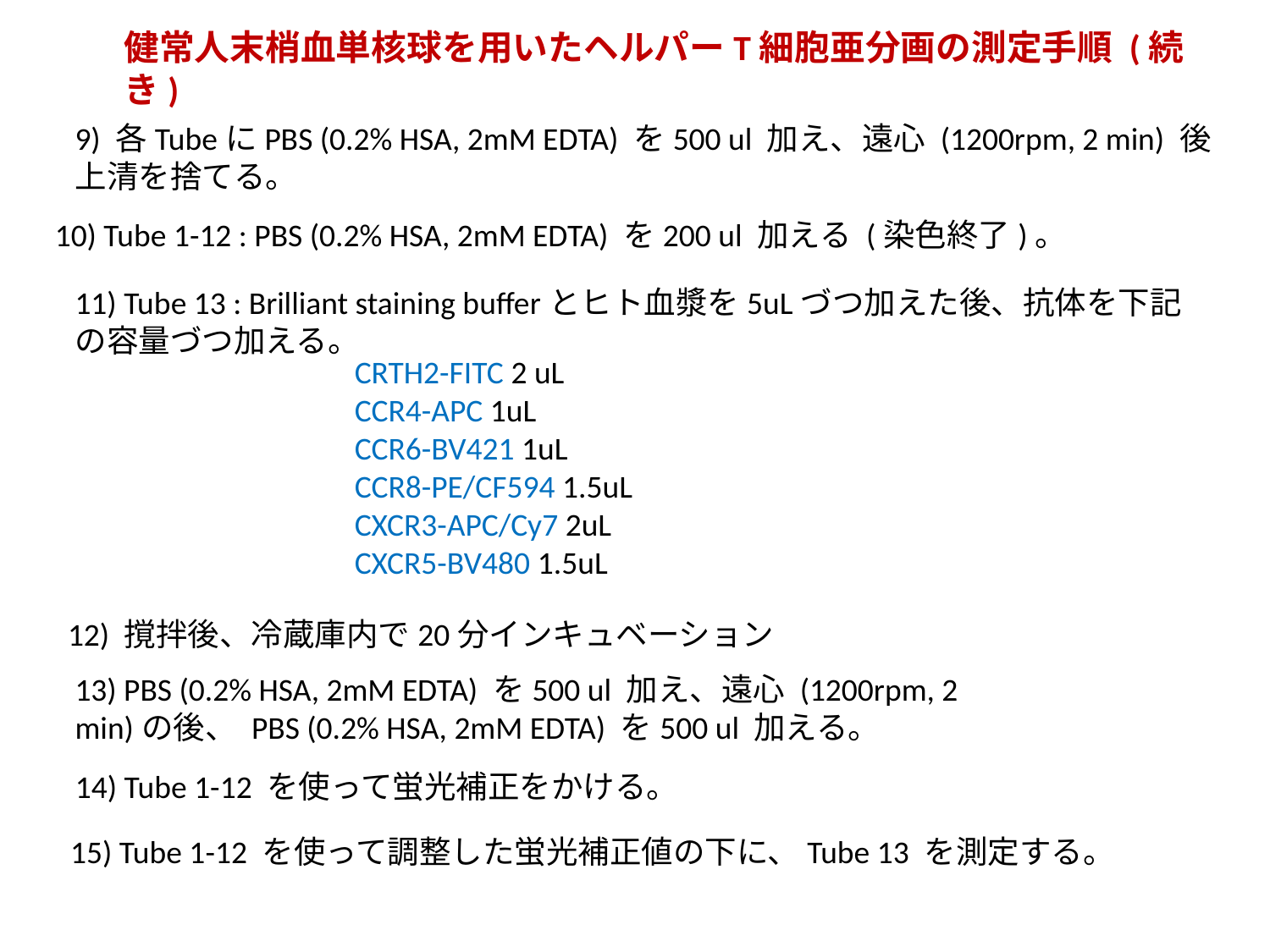

健常人末梢血単核球を用いたヘルパーT細胞亜分画の測定手順 (続き)
9) 各TubeにPBS (0.2% HSA, 2mM EDTA) を500 ul 加え、遠心 (1200rpm, 2 min) 後上清を捨てる。
10) Tube 1-12 : PBS (0.2% HSA, 2mM EDTA) を200 ul 加える (染色終了)。
11) Tube 13 : Brilliant staining bufferとヒト血漿を5uLづつ加えた後、抗体を下記の容量づつ加える。
CRTH2-FITC 2 uL
CCR4-APC 1uL
CCR6-BV421 1uL
CCR8-PE/CF594 1.5uL
CXCR3-APC/Cy7 2uL
CXCR5-BV480 1.5uL
12) 撹拌後、冷蔵庫内で20分インキュベーション
13) PBS (0.2% HSA, 2mM EDTA) を500 ul 加え、遠心 (1200rpm, 2 min)の後、 PBS (0.2% HSA, 2mM EDTA) を500 ul 加える。
14) Tube 1-12 を使って蛍光補正をかける。
15) Tube 1-12 を使って調整した蛍光補正値の下に、Tube 13 を測定する。